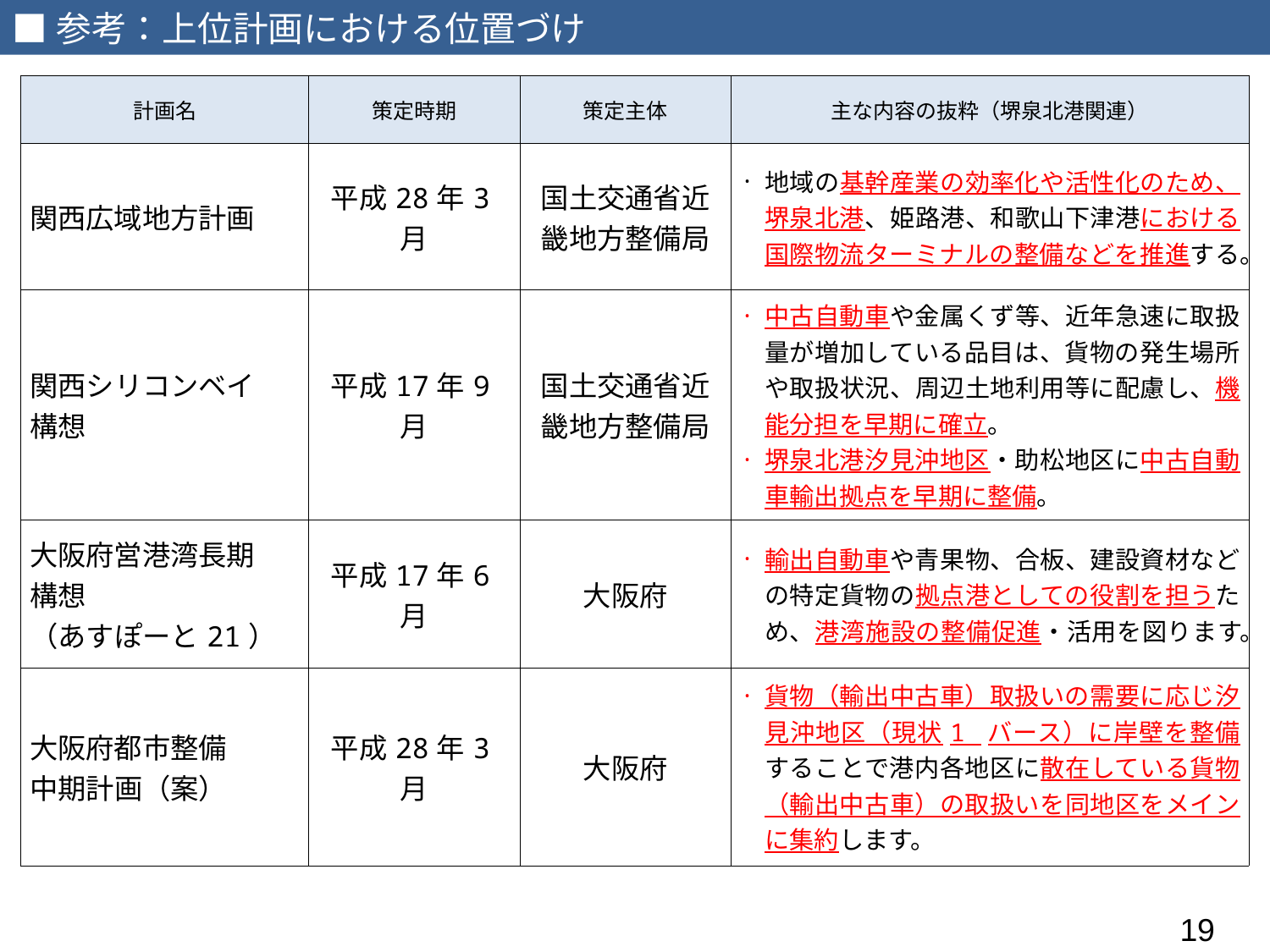

■参考：上位計画における位置づけ
| 計画名 | 策定時期 | 策定主体 | 主な内容の抜粋（堺泉北港関連） |
| --- | --- | --- | --- |
| 関西広域地方計画 | 平成28年3月 | 国土交通省近畿地方整備局 | 地域の基幹産業の効率化や活性化のため、堺泉北港、姫路港、和歌山下津港における国際物流ターミナルの整備などを推進する。 |
| 関西シリコンベイ 構想 | 平成17年9月 | 国土交通省近畿地方整備局 | 中古自動車や金属くず等、近年急速に取扱量が増加している品目は、貨物の発生場所や取扱状況、周辺土地利用等に配慮し、機能分担を早期に確立。 堺泉北港汐見沖地区・助松地区に中古自動車輸出拠点を早期に整備。 |
| 大阪府営港湾長期 構想 （あすぽーと21） | 平成17年6月 | 大阪府 | 輸出自動車や青果物、合板、建設資材などの特定貨物の拠点港としての役割を担うため、港湾施設の整備促進・活用を図ります。 |
| 大阪府都市整備 中期計画（案） | 平成28年3月 | 大阪府 | 貨物（輸出中古車）取扱いの需要に応じ汐見沖地区（現状1 バース）に岸壁を整備することで港内各地区に散在している貨物（輸出中古車）の取扱いを同地区をメインに集約します。 |
19